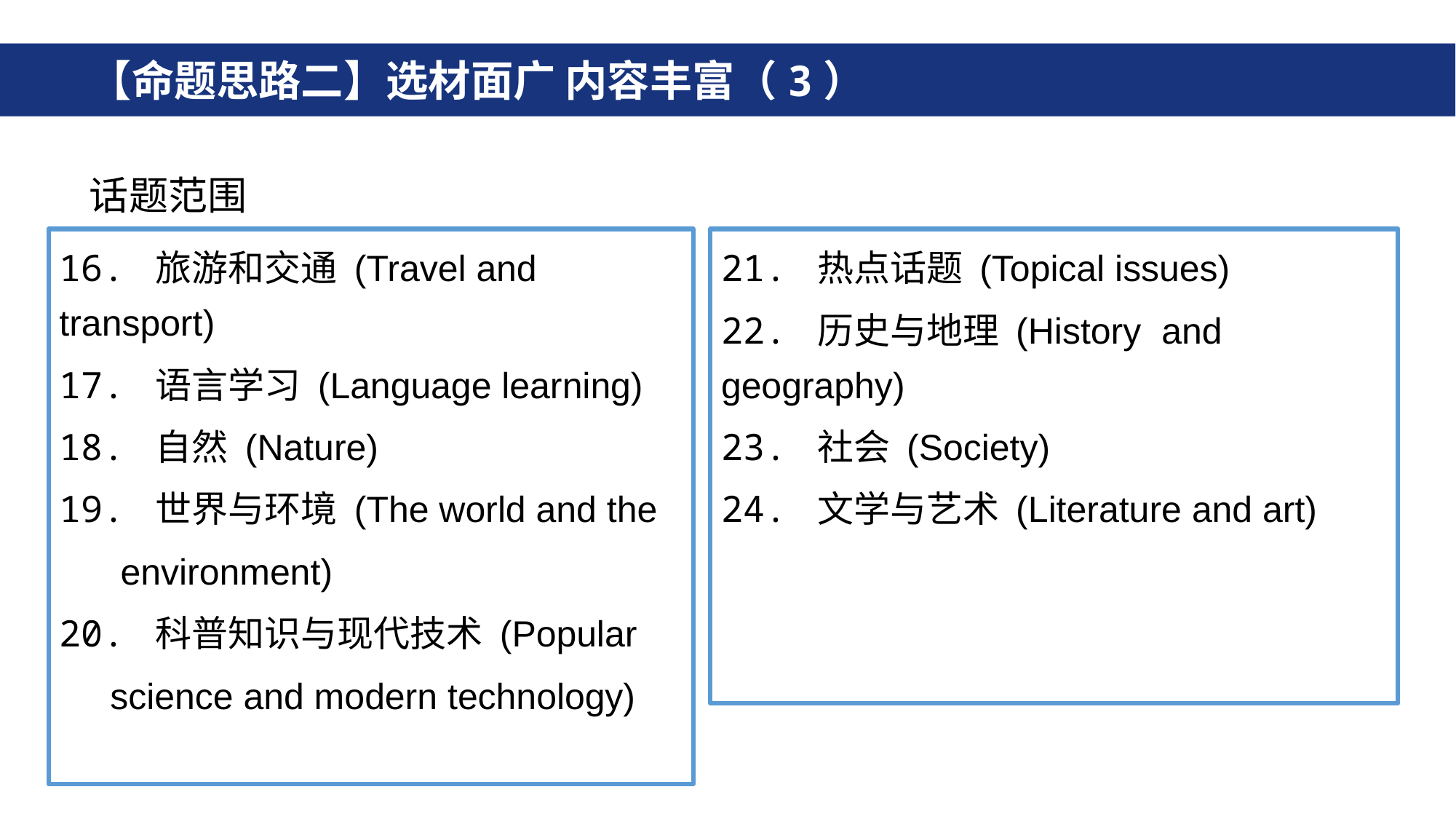

# 【命题思路二】选材面广 内容丰富（3）
话题范围

16. 旅游和交通 (Travel and transport)
17. 语言学习 (Language learning)
18. 自然 (Nature)
19. 世界与环境 (The world and the
      environment)
20. 科普知识与现代技术 (Popular
     science and modern technology)

21. 热点话题 (Topical issues)
22. 历史与地理 (History  and geography)
23. 社会 (Society)
24. 文学与艺术 (Literature and art)